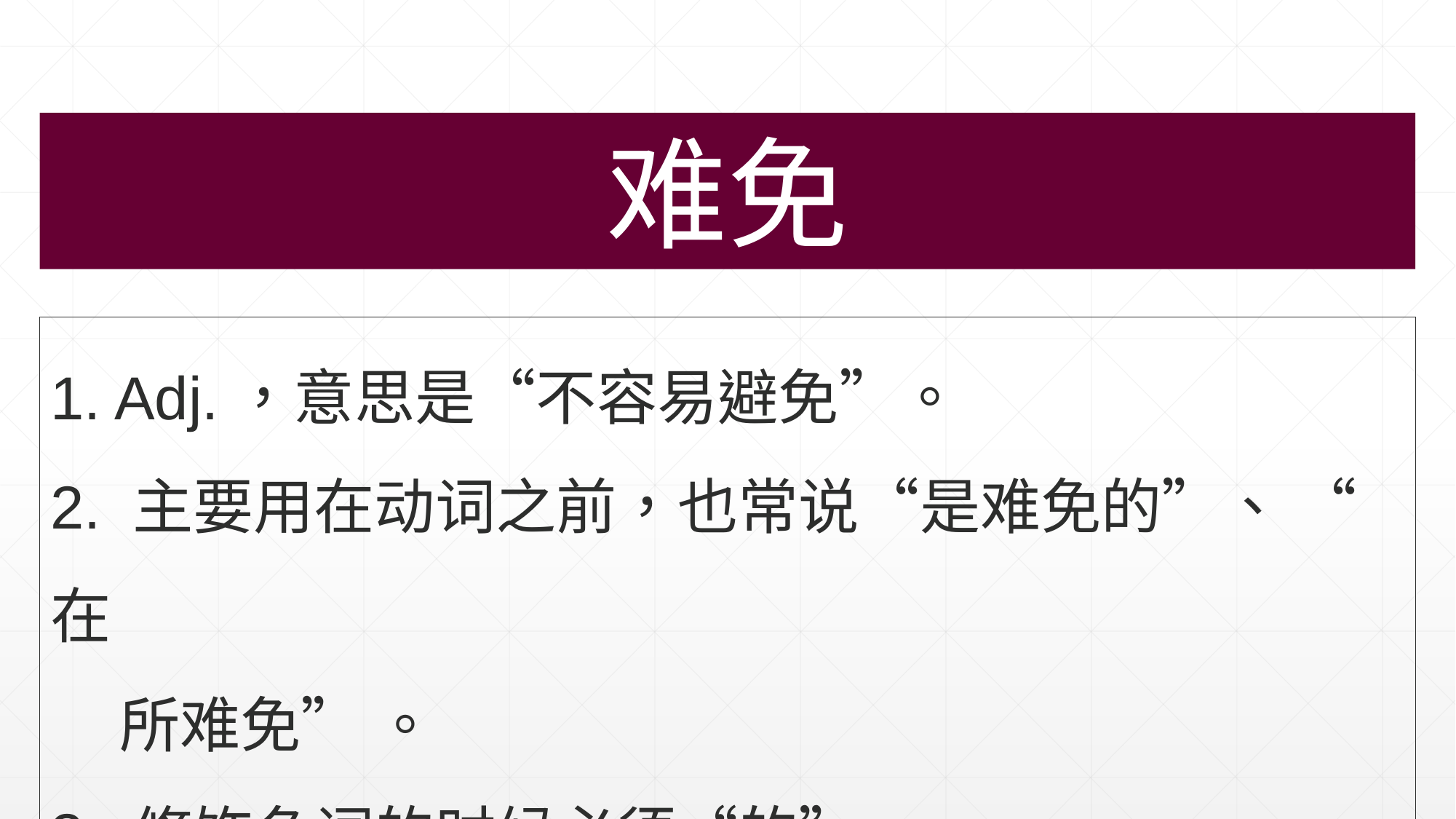

难免
1. Adj.，意思是“不容易避免”。
2. 主要用在动词之前，也常说“是难免的”、 “在
    所难免” 。
3. 修饰名词的时候必须“的” 。